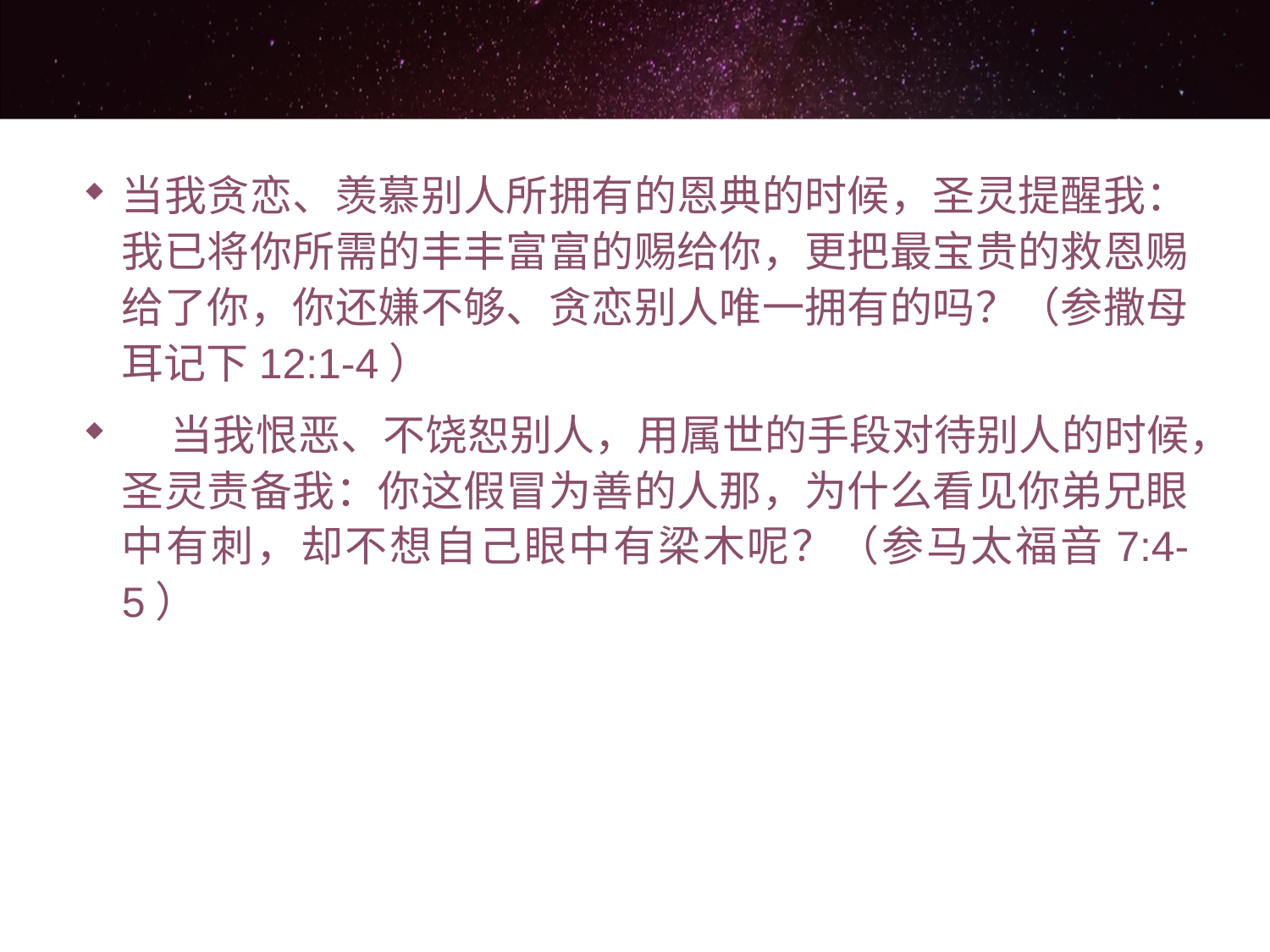

#
当我贪恋、羡慕别人所拥有的恩典的时候，圣灵提醒我：我已将你所需的丰丰富富的赐给你，更把最宝贵的救恩赐给了你，你还嫌不够、贪恋别人唯一拥有的吗？（参撒母耳记下12:1-4）
    当我恨恶、不饶恕别人，用属世的手段对待别人的时候，圣灵责备我：你这假冒为善的人那，为什么看见你弟兄眼中有刺，却不想自己眼中有梁木呢？（参马太福音7:4-5）